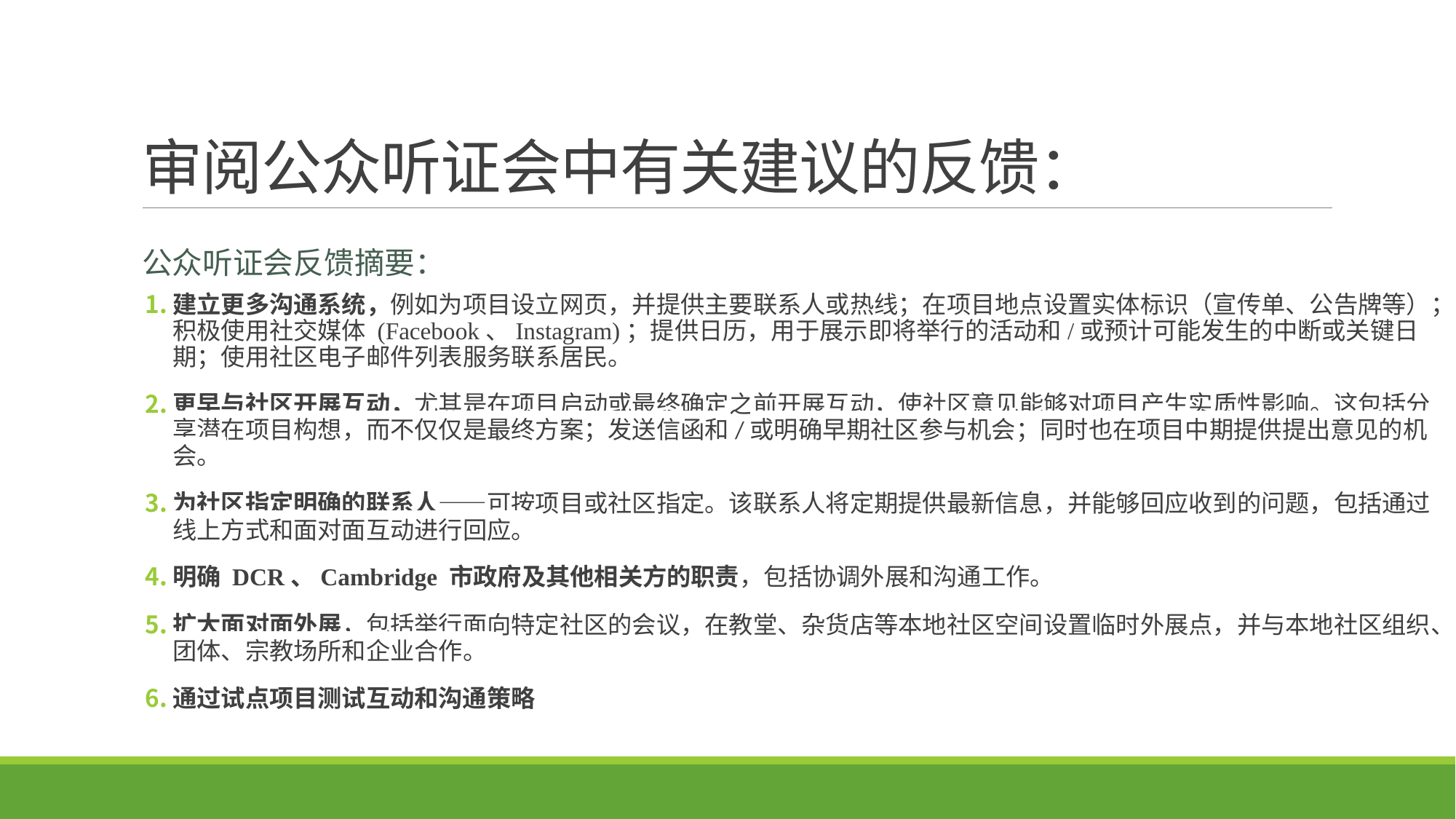

# 审阅公众听证会中有关建议的反馈：
公众听证会反馈摘要：
建立更多沟通系统，例如为项目设立网页，并提供主要联系人或热线；在项目地点设置实体标识（宣传单、公告牌等）；积极使用社交媒体 (Facebook、Instagram)；提供日历，用于展示即将举行的活动和/或预计可能发生的中断或关键日期；使用社区电子邮件列表服务联系居民。
更早与社区开展互动，尤其是在项目启动或最终确定之前开展互动，使社区意见能够对项目产生实质性影响。这包括分享潜在项目构想，而不仅仅是最终方案；发送信函和/或明确早期社区参与机会；同时也在项目中期提供提出意见的机会。
为社区指定明确的联系人——可按项目或社区指定。该联系人将定期提供最新信息，并能够回应收到的问题，包括通过线上方式和面对面互动进行回应。
明确 DCR、Cambridge 市政府及其他相关方的职责，包括协调外展和沟通工作。
扩大面对面外展，包括举行面向特定社区的会议，在教堂、杂货店等本地社区空间设置临时外展点，并与本地社区组织、团体、宗教场所和企业合作。
通过试点项目测试互动和沟通策略